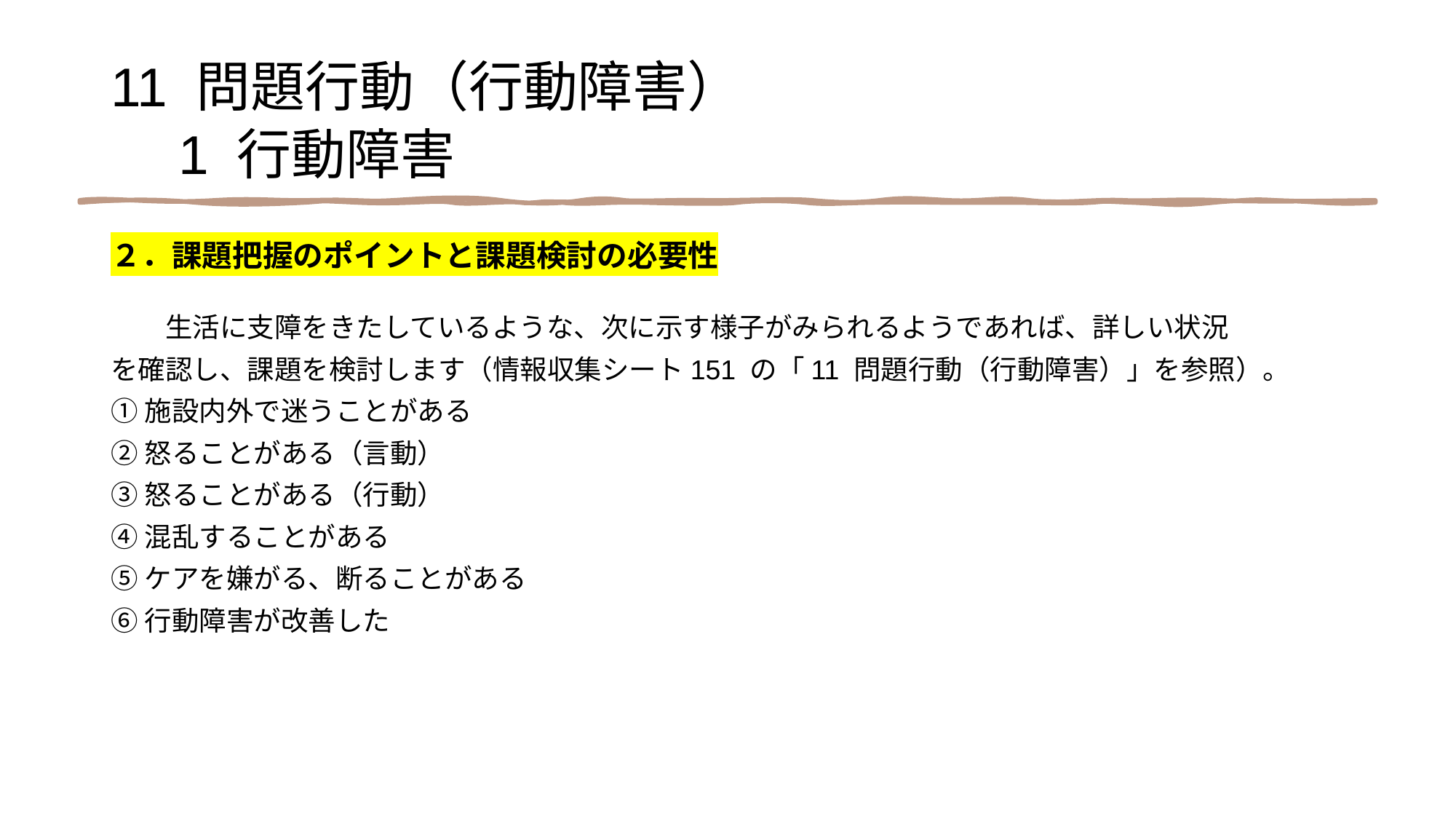

11 問題行動（行動障害）
　1 行動障害

２．課題把握のポイントと課題検討の必要性

　　生活に支障をきたしているような、次に示す様子がみられるようであれば、詳しい状況
を確認し、課題を検討します（情報収集シート151 の「11 問題行動（行動障害）」を参照）。
①施設内外で迷うことがある
②怒ることがある（言動）
③怒ることがある（行動）
④混乱することがある
⑤ケアを嫌がる、断ることがある
⑥行動障害が改善した